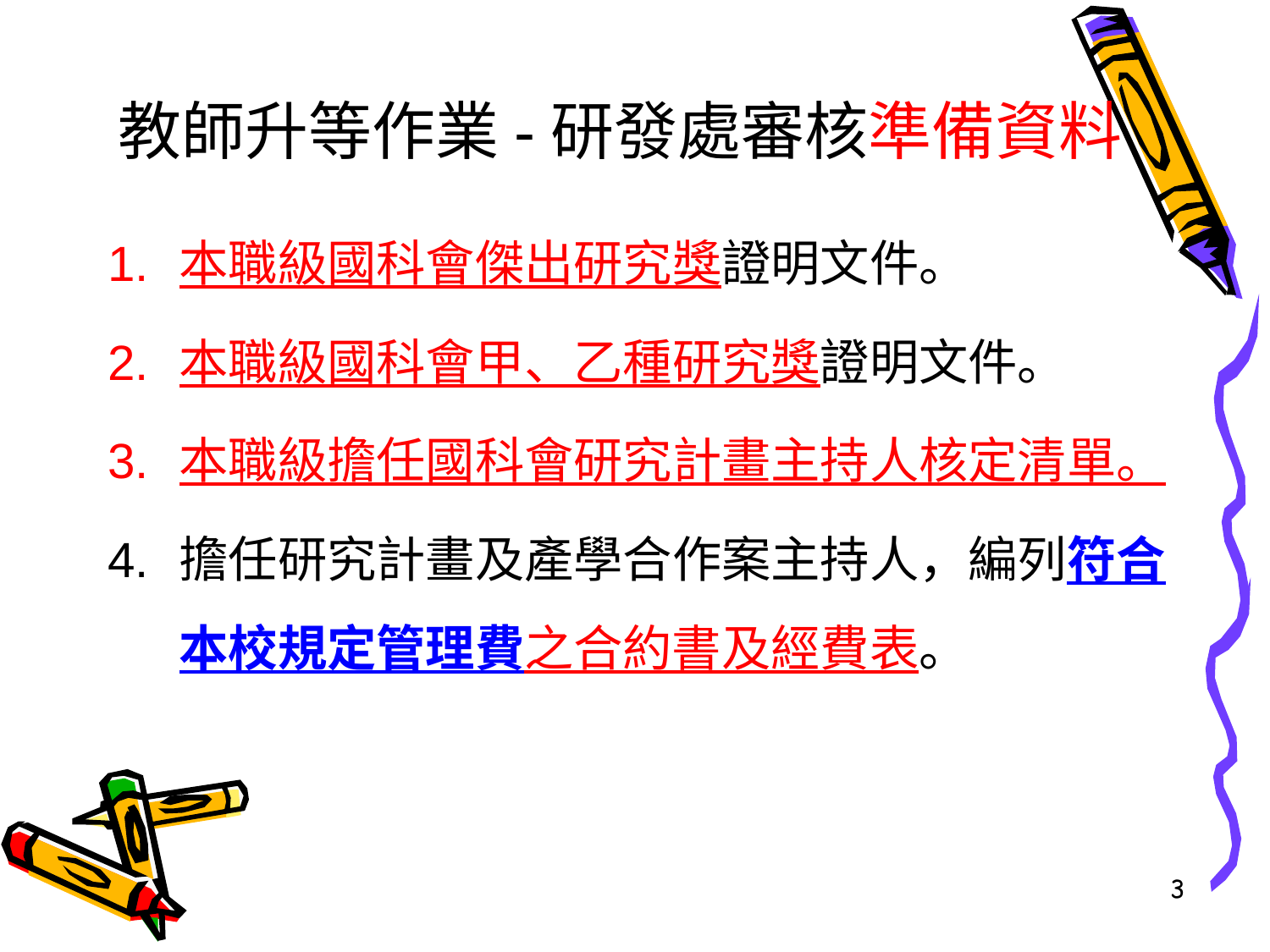

# 教師升等作業-研發處審核準備資料
本職級國科會傑出研究獎證明文件。
本職級國科會甲、乙種研究獎證明文件。
本職級擔任國科會研究計畫主持人核定清單。
擔任研究計畫及產學合作案主持人，編列符合本校規定管理費之合約書及經費表。
3